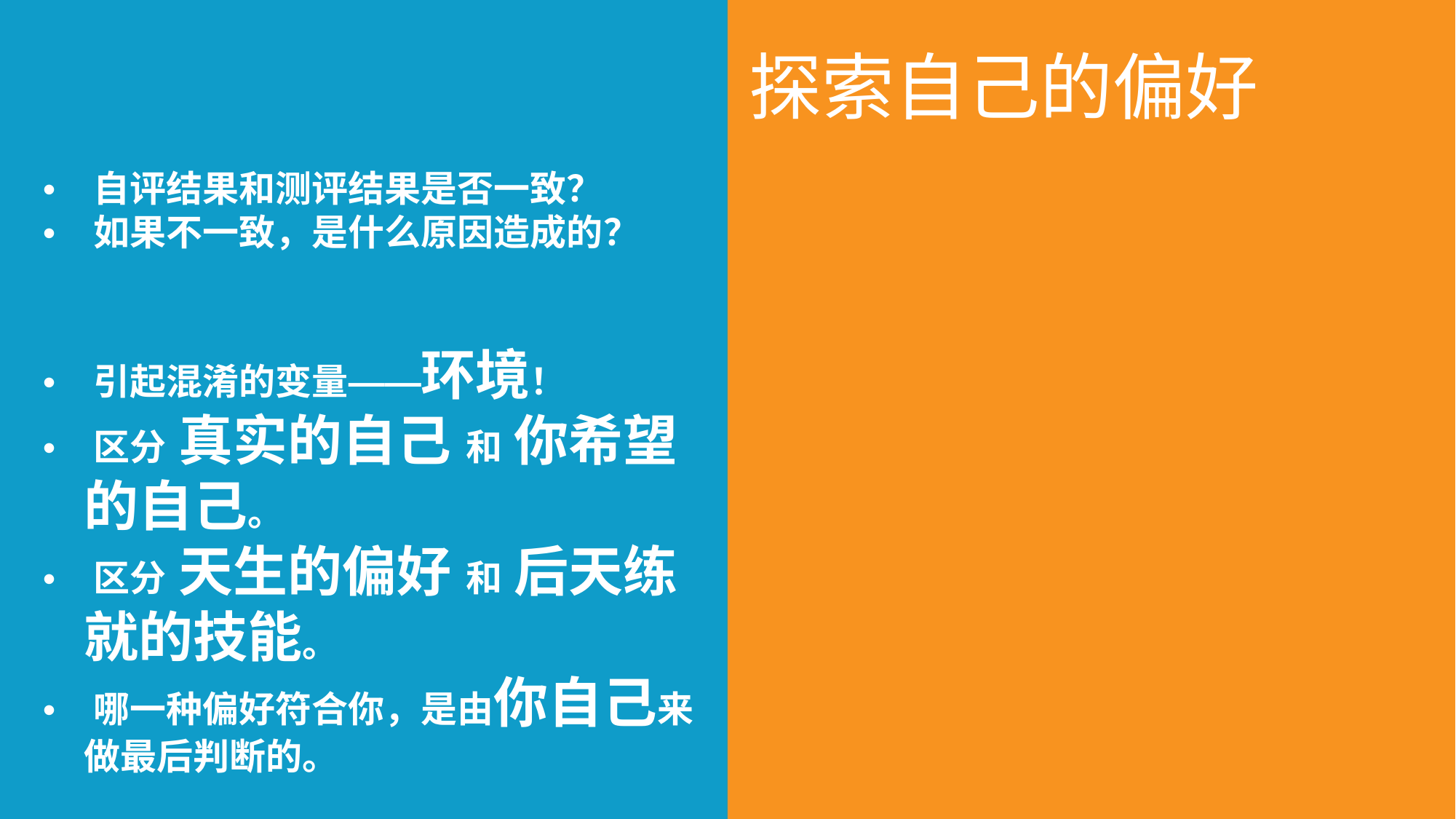

探索自己的偏好
• 自评结果和测评结果是否一致？
• 如果不一致，是什么原因造成的？
• 引起混淆的变量——环境！
• 区分 真实的自己 和 你希望
的自己。
• 区分 天生的偏好 和 后天练
就的技能。
• 哪一种偏好符合你，是由你自己来
做最后判断的。